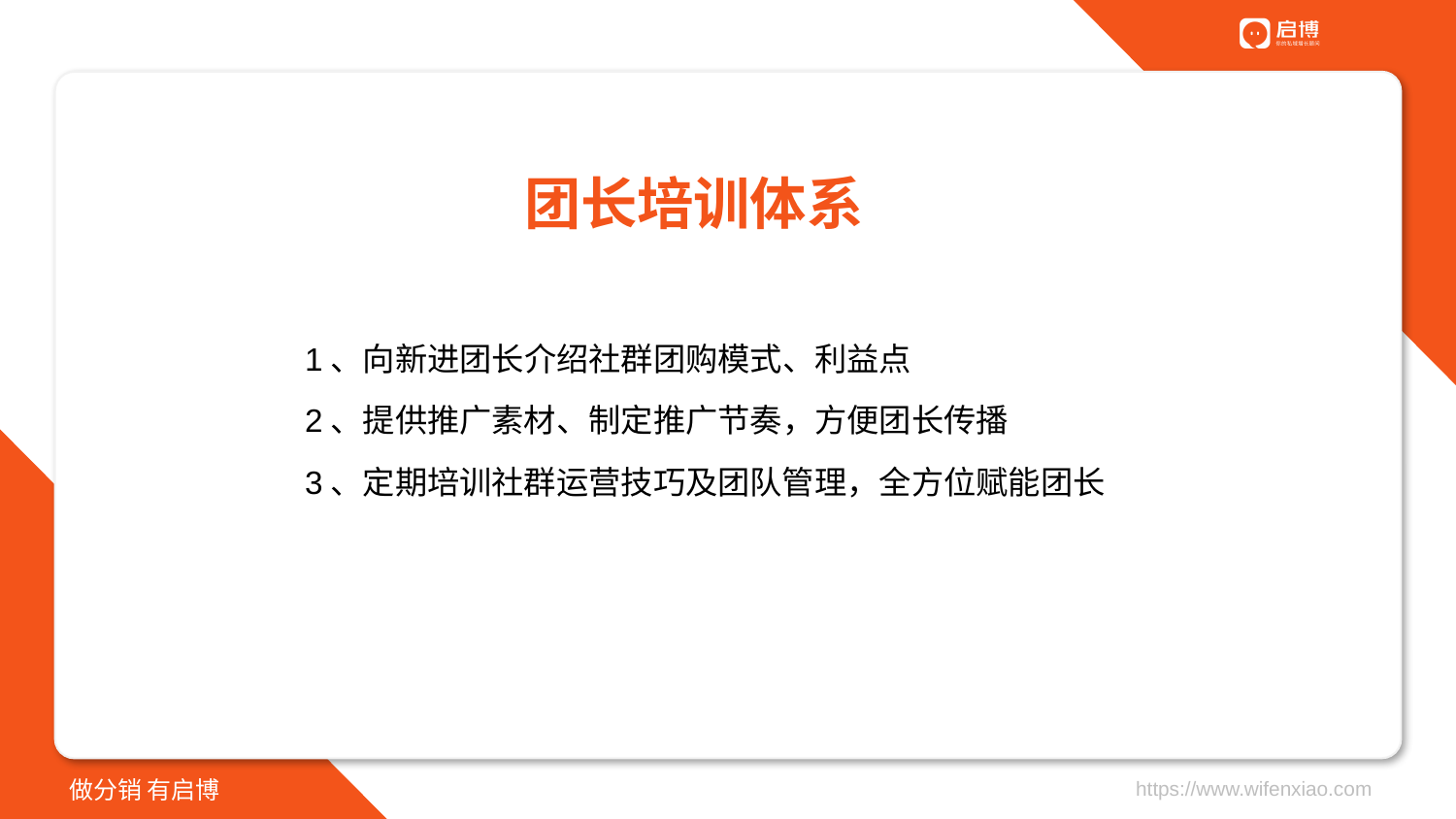

团长培训体系
1、向新进团长介绍社群团购模式、利益点
2、提供推广素材、制定推广节奏，方便团长传播
3、定期培训社群运营技巧及团队管理，全方位赋能团长